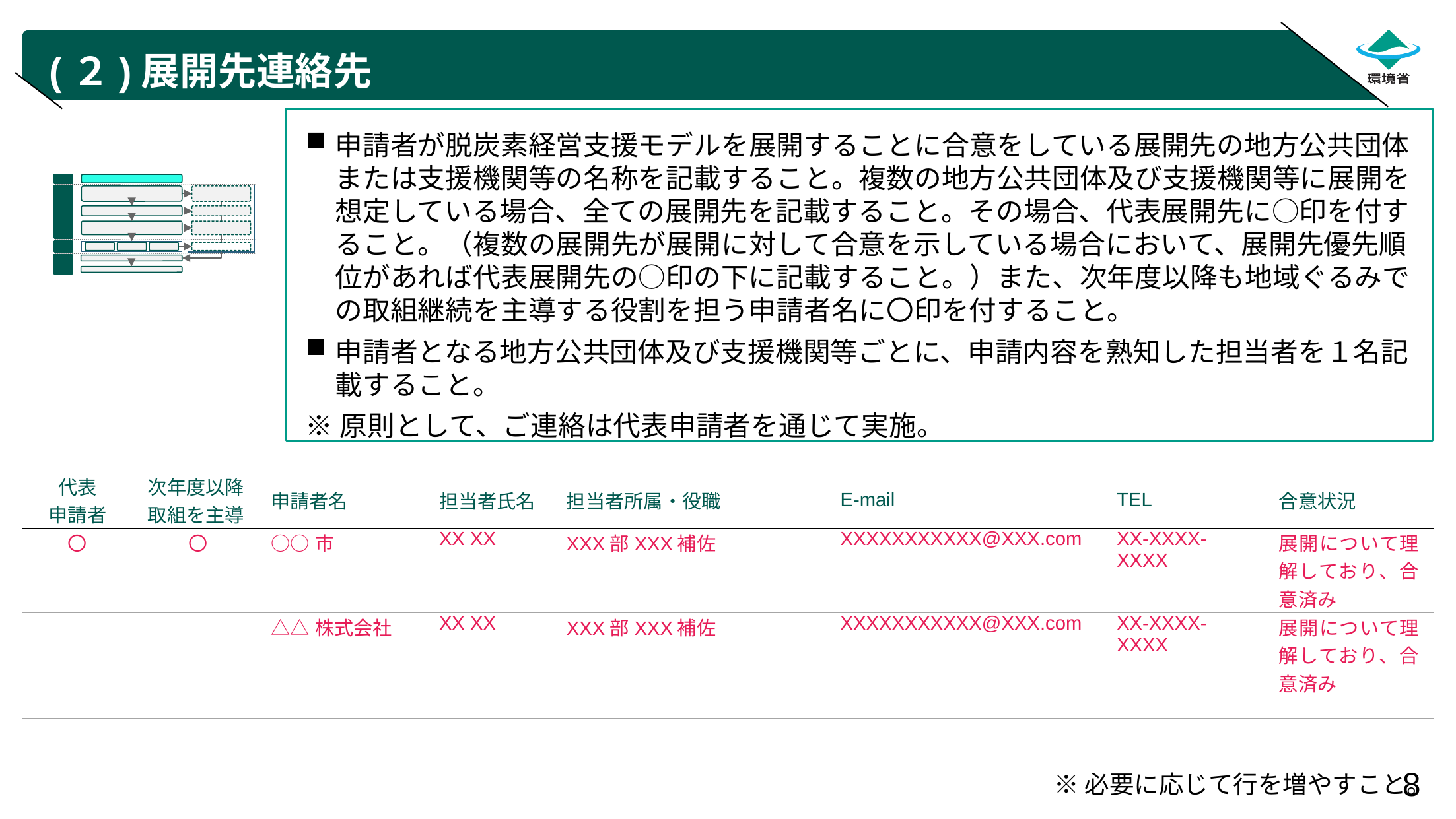

# (２)展開先連絡先
申請者が脱炭素経営支援モデルを展開することに合意をしている展開先の地方公共団体または支援機関等の名称を記載すること。複数の地方公共団体及び支援機関等に展開を想定している場合、全ての展開先を記載すること。その場合、代表展開先に○印を付すること。（複数の展開先が展開に対して合意を示している場合において、展開先優先順位があれば代表展開先の○印の下に記載すること。）また、次年度以降も地域ぐるみでの取組継続を主導する役割を担う申請者名に〇印を付すること。
申請者となる地方公共団体及び支援機関等ごとに、申請内容を熟知した担当者を１名記載すること。
※原則として、ご連絡は代表申請者を通じて実施。

| 代表 申請者 | 次年度以降 取組を主導 | 申請者名 | 担当者氏名 | 担当者所属・役職 | E-mail | TEL | 合意状況 |
| --- | --- | --- | --- | --- | --- | --- | --- |
| 〇 | 〇 | ○○市 | XX XX | XXX部XXX補佐 | XXXXXXXXXXX@XXX.com | XX-XXXX-XXXX | 展開について理解しており、合意済み |
|  |  | △△株式会社 | XX XX | XXX部XXX補佐 | XXXXXXXXXXX@XXX.com | XX-XXXX-XXXX | 展開について理解しており、合意済み |
※必要に応じて行を増やすこと。